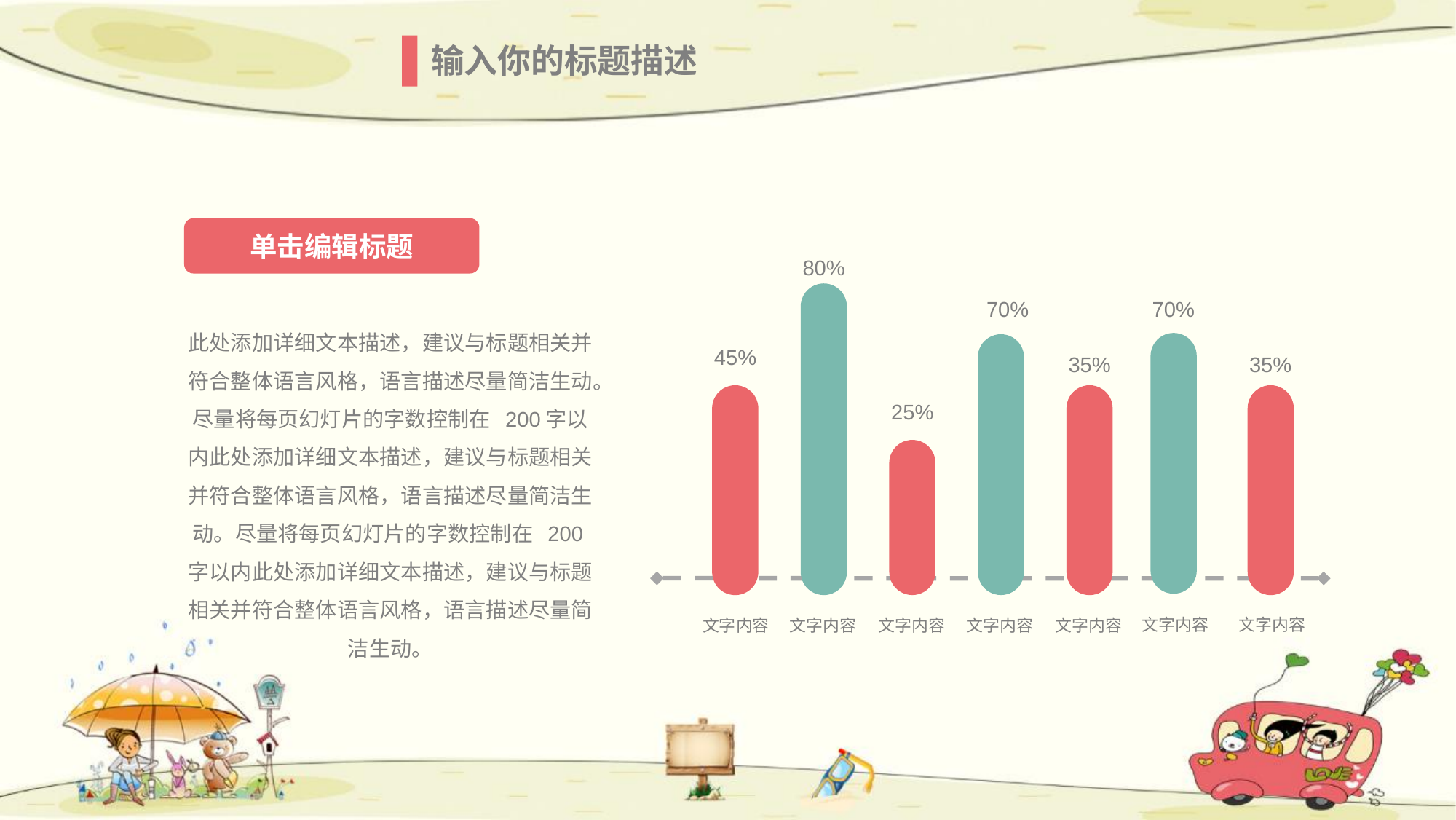

输入你的标题描述

单击编辑标题
80%

70%
70%
此处添加详细文本描述，建议与标题相关并符合整体语言风格，语言描述尽量简洁生动。尽量将每页幻灯片的字数控制在  200字以内此处添加详细文本描述，建议与标题相关并符合整体语言风格，语言描述尽量简洁生动。尽量将每页幻灯片的字数控制在  200字以内此处添加详细文本描述，建议与标题相关并符合整体语言风格，语言描述尽量简洁生动。

45%
35%
35%

25%

文字内容
文字内容
文字内容
文字内容
文字内容
文字内容
文字内容